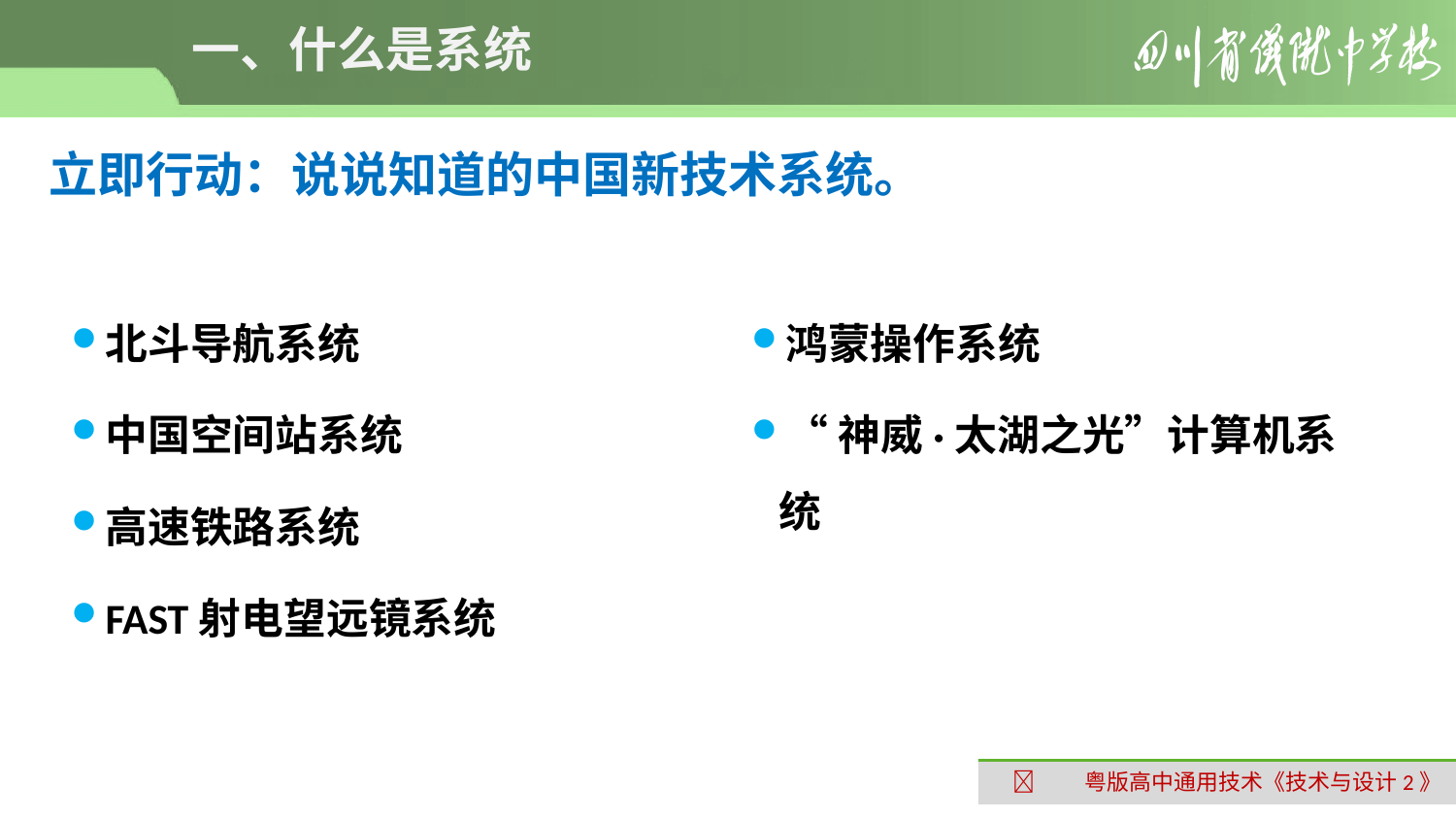

# 一、什么是系统
立即行动：说说知道的中国新技术系统。
北斗导航系统
中国空间站系统
高速铁路系统
FAST射电望远镜系统
鸿蒙操作系统
“神威·太湖之光”计算机系统